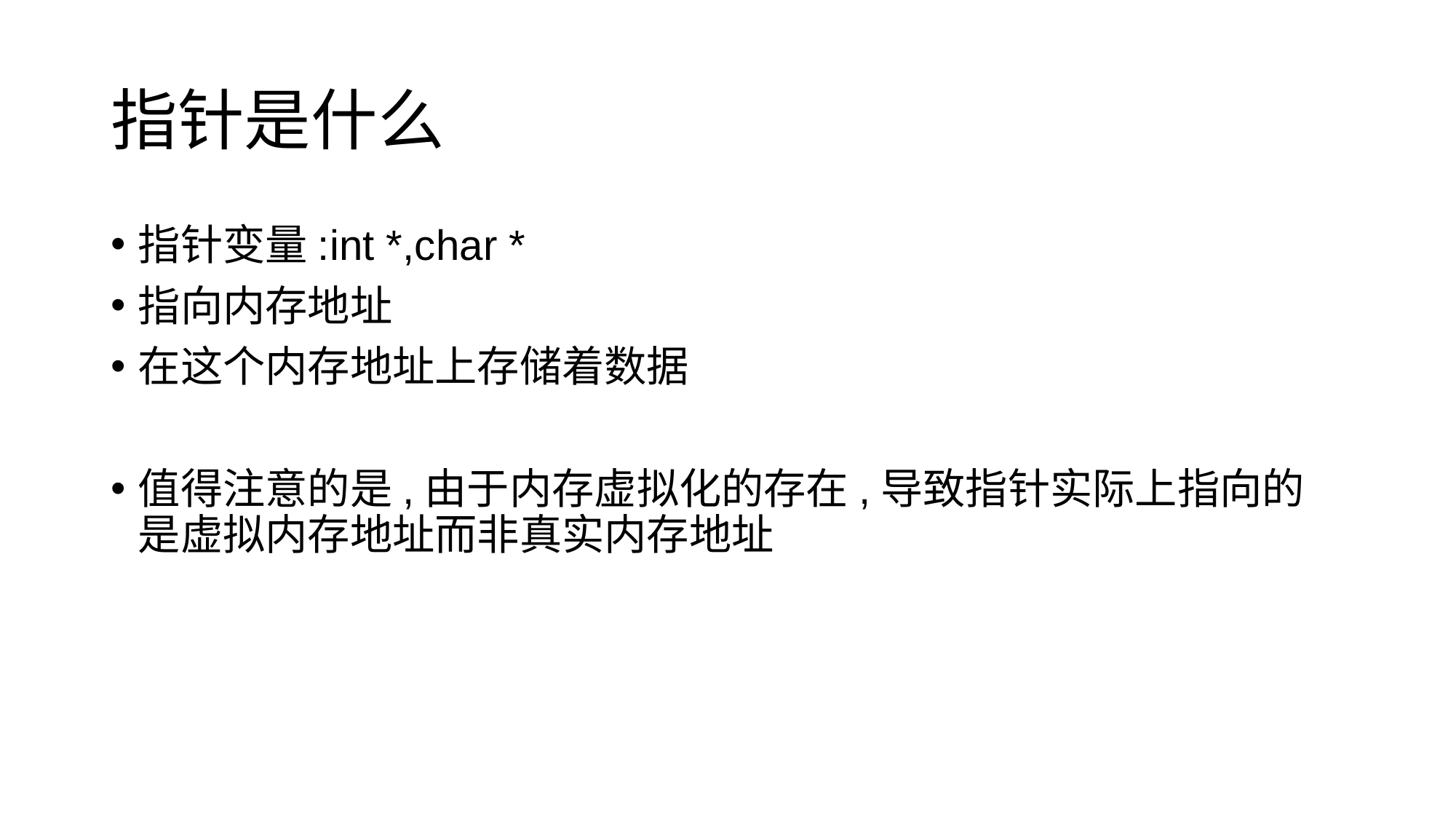

# 指针是什么
指针变量:int *,char *
指向内存地址
在这个内存地址上存储着数据

值得注意的是,由于内存虚拟化的存在,导致指针实际上指向的是虚拟内存地址而非真实内存地址